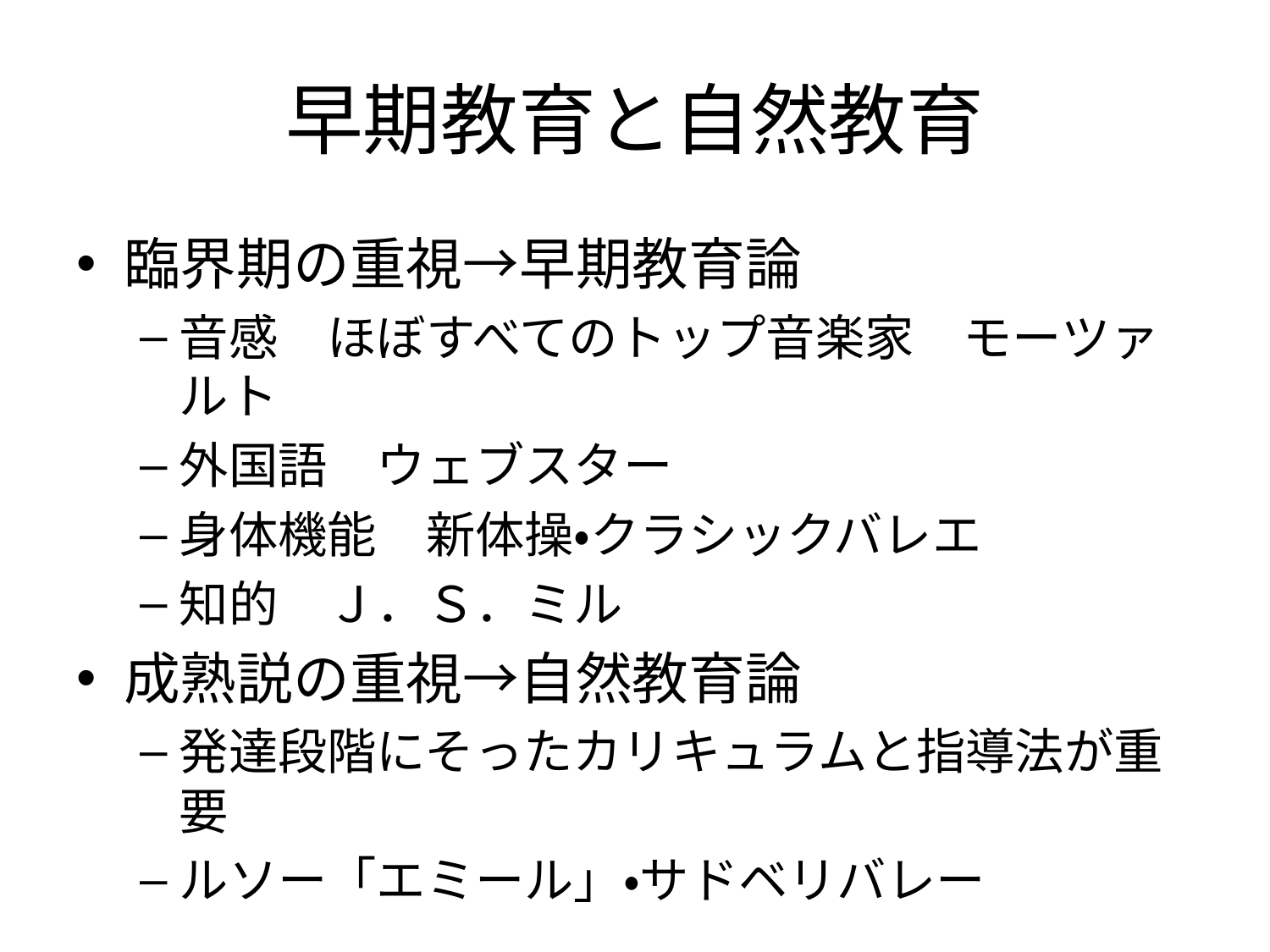

# 早期教育と自然教育
臨界期の重視→早期教育論
音感　ほぼすべてのトップ音楽家　モーツァルト
外国語　ウェブスター
身体機能　新体操・クラシックバレエ
知的　Ｊ．Ｓ．ミル
成熟説の重視→自然教育論
発達段階にそったカリキュラムと指導法が重要
ルソー「エミール」・サドベリバレー